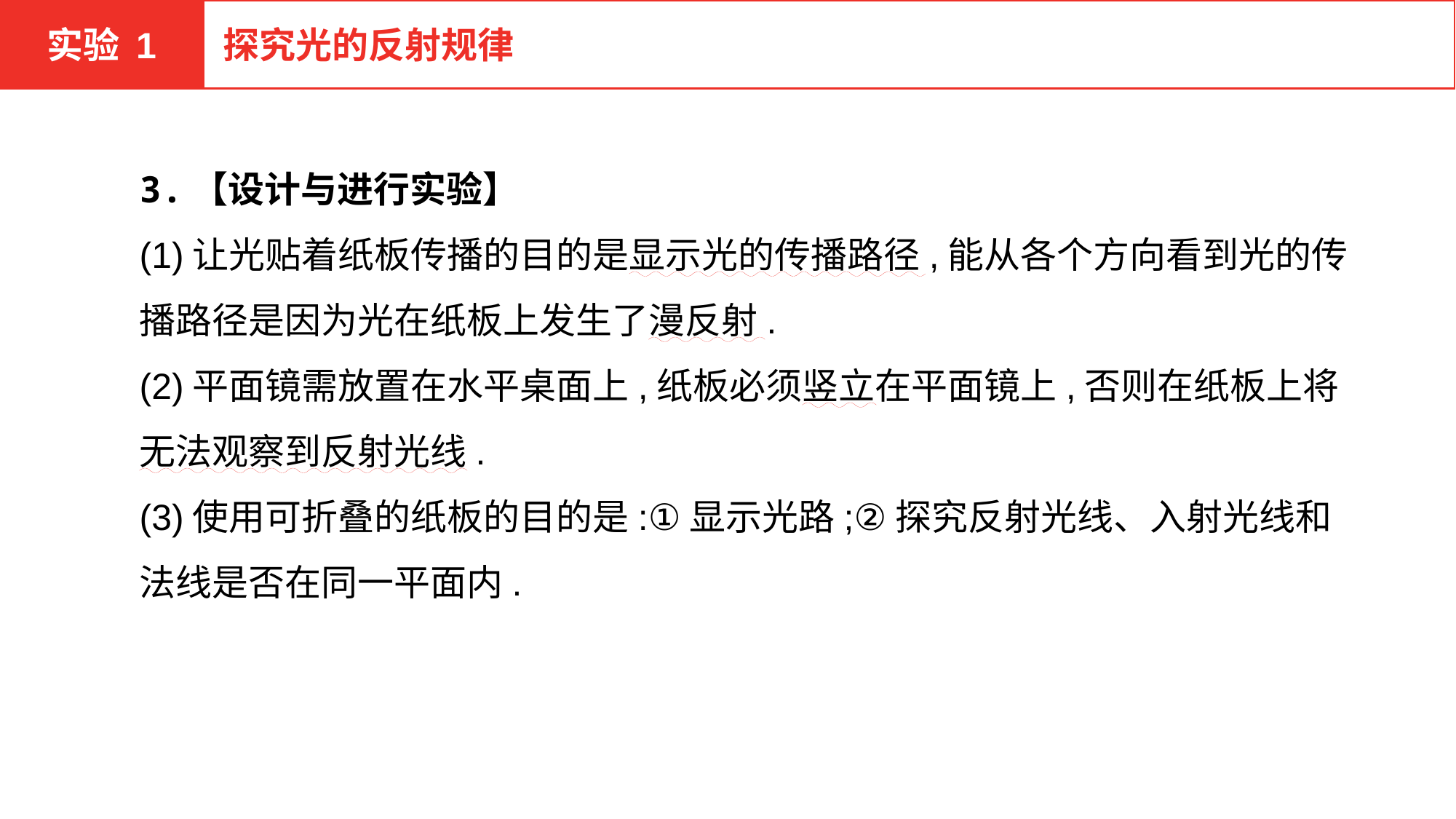

实验 1
探究光的反射规律
3.【设计与进行实验】
(1)让光贴着纸板传播的目的是显示光的传播路径,能从各个方向看到光的传播路径是因为光在纸板上发生了漫反射.
(2)平面镜需放置在水平桌面上,纸板必须竖立在平面镜上,否则在纸板上将无法观察到反射光线.
(3)使用可折叠的纸板的目的是:①显示光路;②探究反射光线、入射光线和法线是否在同一平面内.